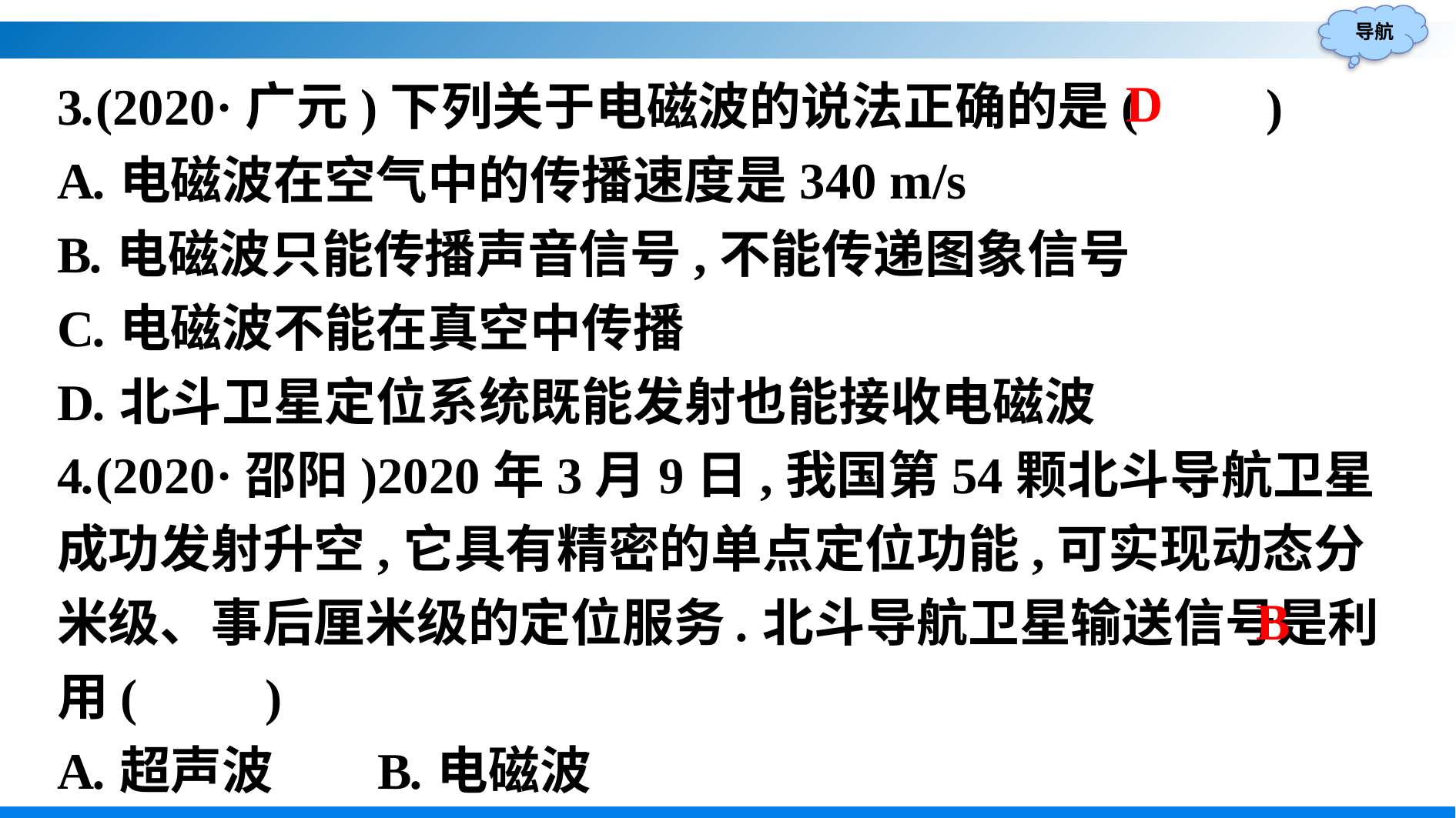

3.(2020·广元)下列关于电磁波的说法正确的是(　　)
A.电磁波在空气中的传播速度是340 m/s
B.电磁波只能传播声音信号,不能传递图象信号
C.电磁波不能在真空中传播
D.北斗卫星定位系统既能发射也能接收电磁波
4.(2020·邵阳)2020年3月9日,我国第54颗北斗导航卫星成功发射升空,它具有精密的单点定位功能,可实现动态分米级、事后厘米级的定位服务.北斗导航卫星输送信号是利用(　　)
A.超声波		B.电磁波
C.次声波		D.以上都不是
D
B